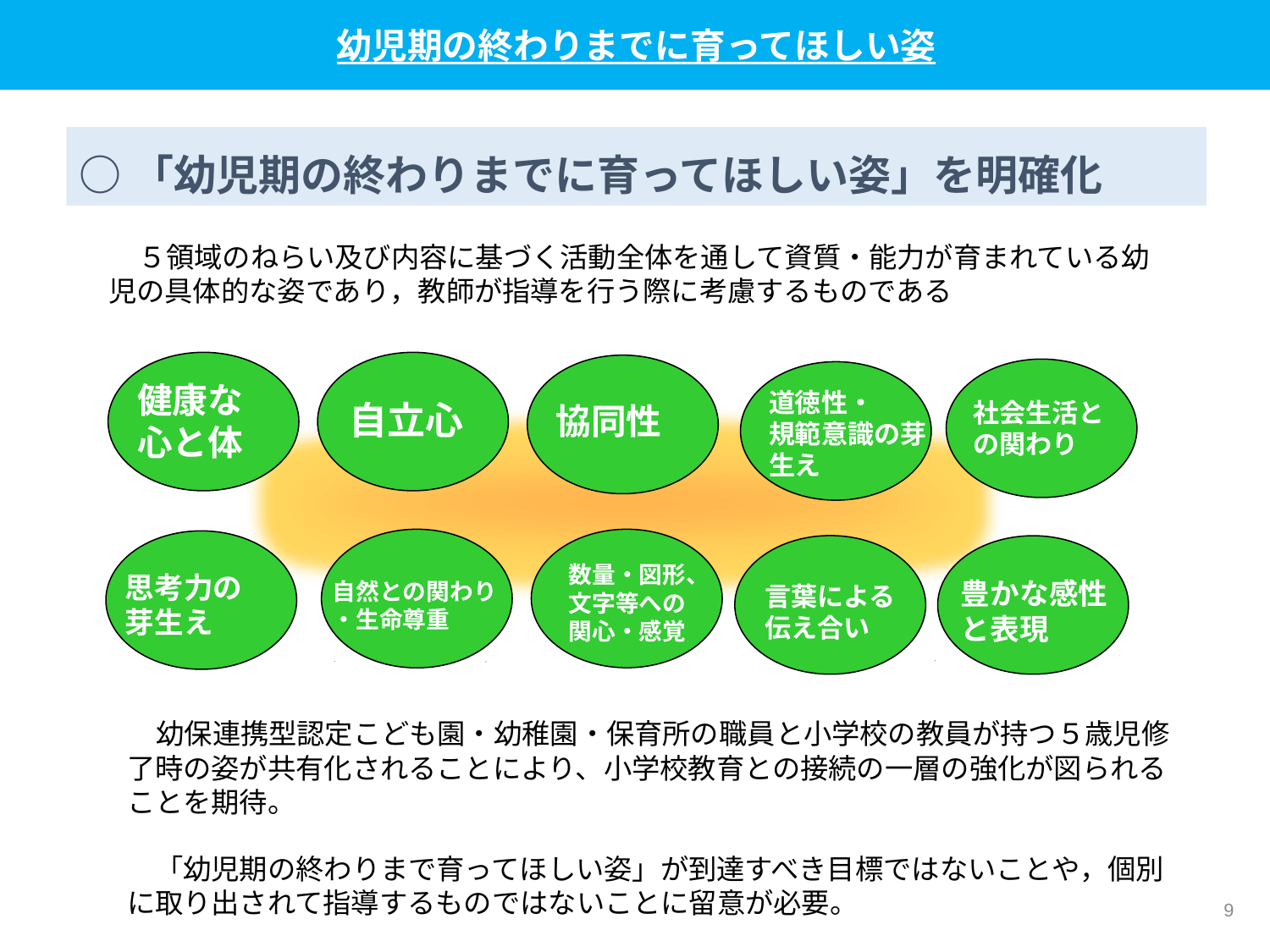

幼児期の終わりまでに育ってほしい姿
○「幼児期の終わりまでに育ってほしい姿」を明確化
　５領域のねらい及び内容に基づく活動全体を通して資質・能力が育まれている幼児の具体的な姿であり，教師が指導を行う際に考慮するものである

健康な
心と体
道徳性・
規範意識の芽生え
自立心
社会生活との関わり
協同性

数量・図形、
文字等への
関心・感覚
思考力の
芽生え
豊かな感性
と表現
自然との関わり
・生命尊重
言葉による
伝え合い

　幼保連携型認定こども園・幼稚園・保育所の職員と小学校の教員が持つ５歳児修了時の姿が共有化されることにより、小学校教育との接続の一層の強化が図られることを期待。

　「幼児期の終わりまで育ってほしい姿」が到達すべき目標ではないことや，個別に取り出されて指導するものではないことに留意が必要。
9